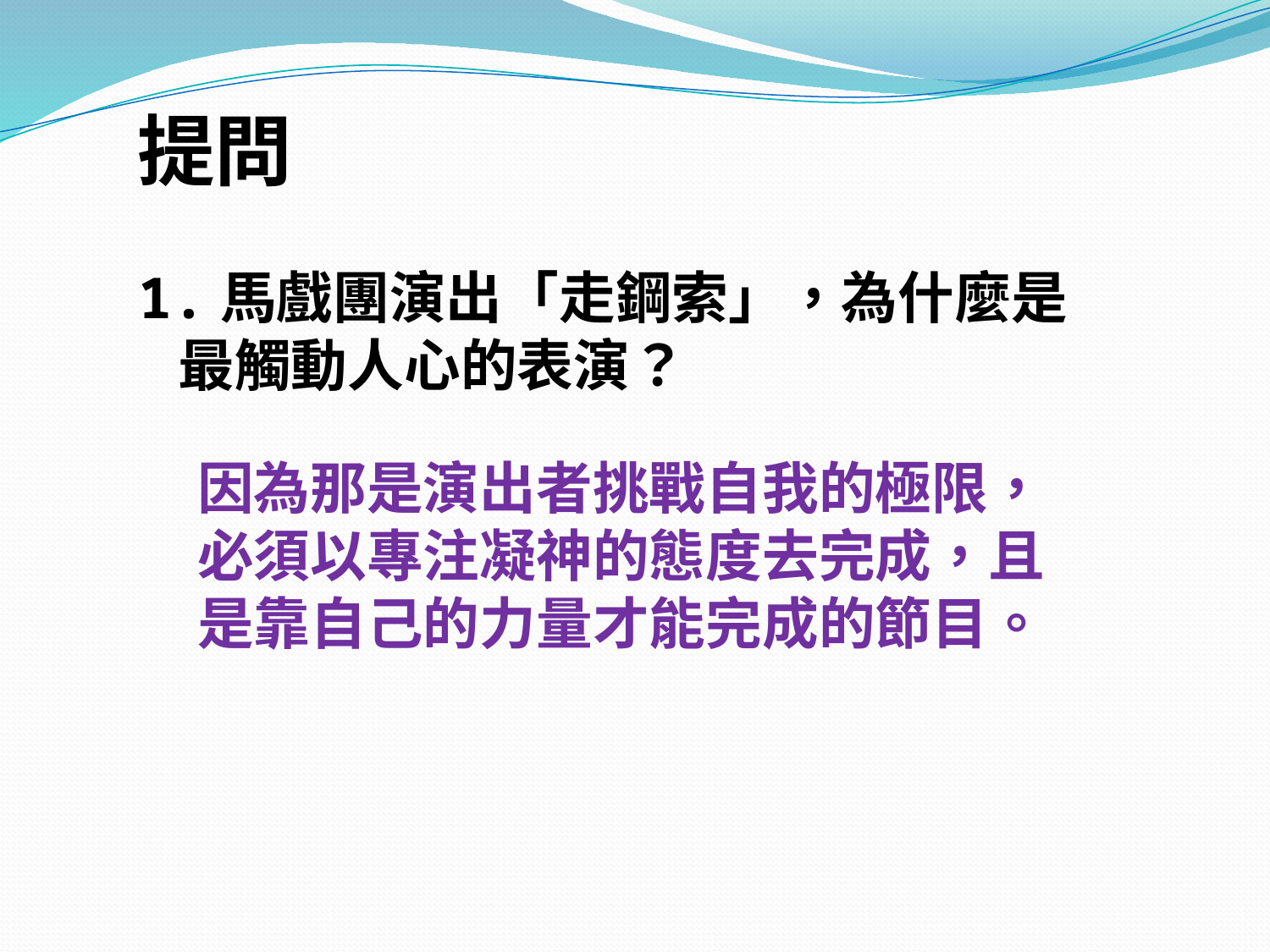

提問
1.馬戲團演出「走鋼索」，為什麼是
  最觸動人心的表演？
因為那是演出者挑戰自我的極限，必須以專注凝神的態度去完成，且是靠自己的力量才能完成的節目。